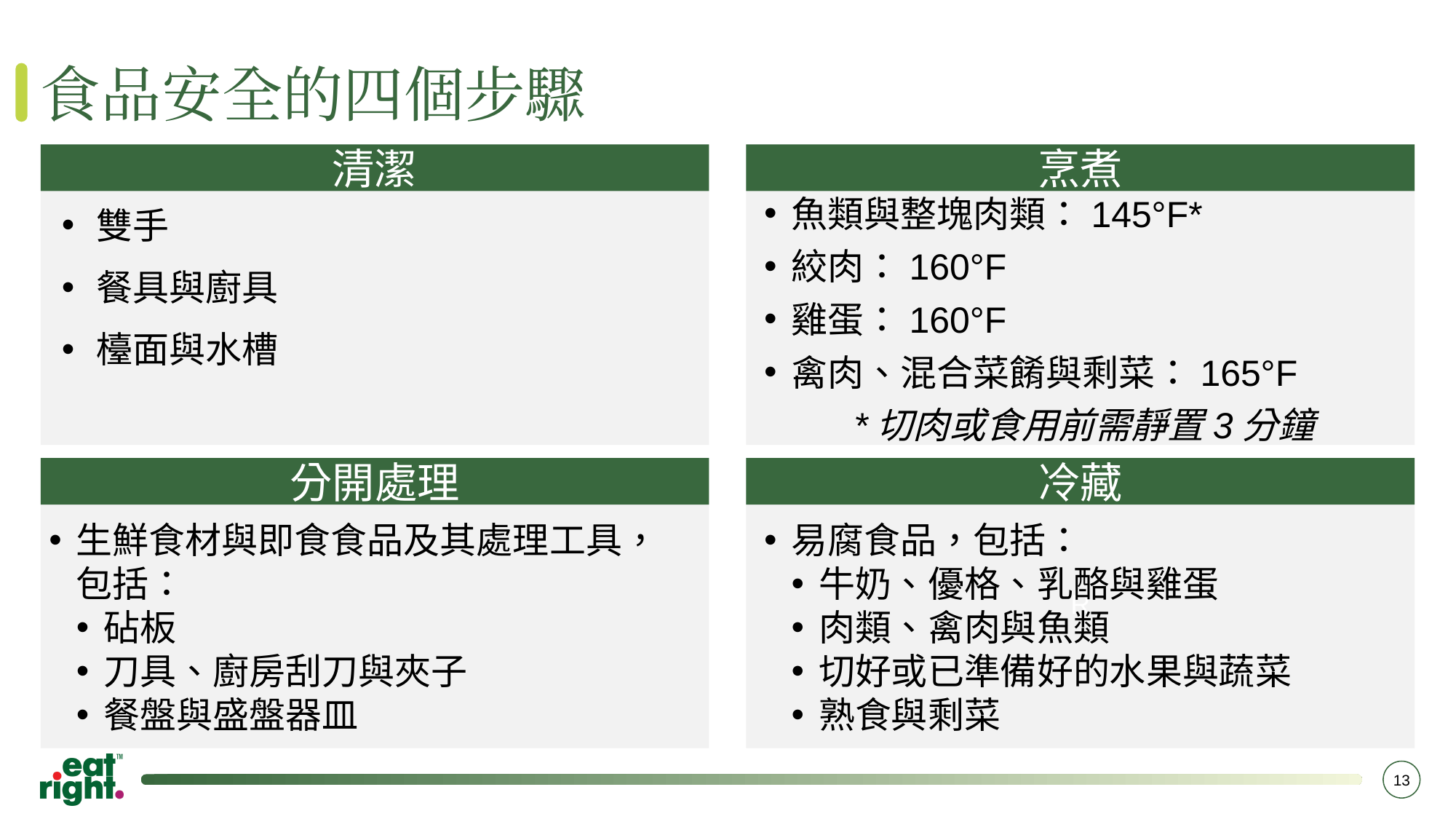

# 食品安全的四個步驟

清潔

烹煮
魚類與整塊肉類：145°F*
絞肉：160°F
雞蛋：160°F
禽肉、混合菜餚與剩菜：165°F
*切肉或食用前需靜置3分鐘
雙手
餐具與廚具
檯面與水槽

分開處理
R
冷藏
生鮮食材與即食食品及其處理工具，包括：
砧板
刀具、廚房刮刀與夾子
餐盤與盛盤器皿
易腐食品，包括：
牛奶、優格、乳酪與雞蛋
肉類、禽肉與魚類
切好或已準備好的水果與蔬菜
熟食與剩菜